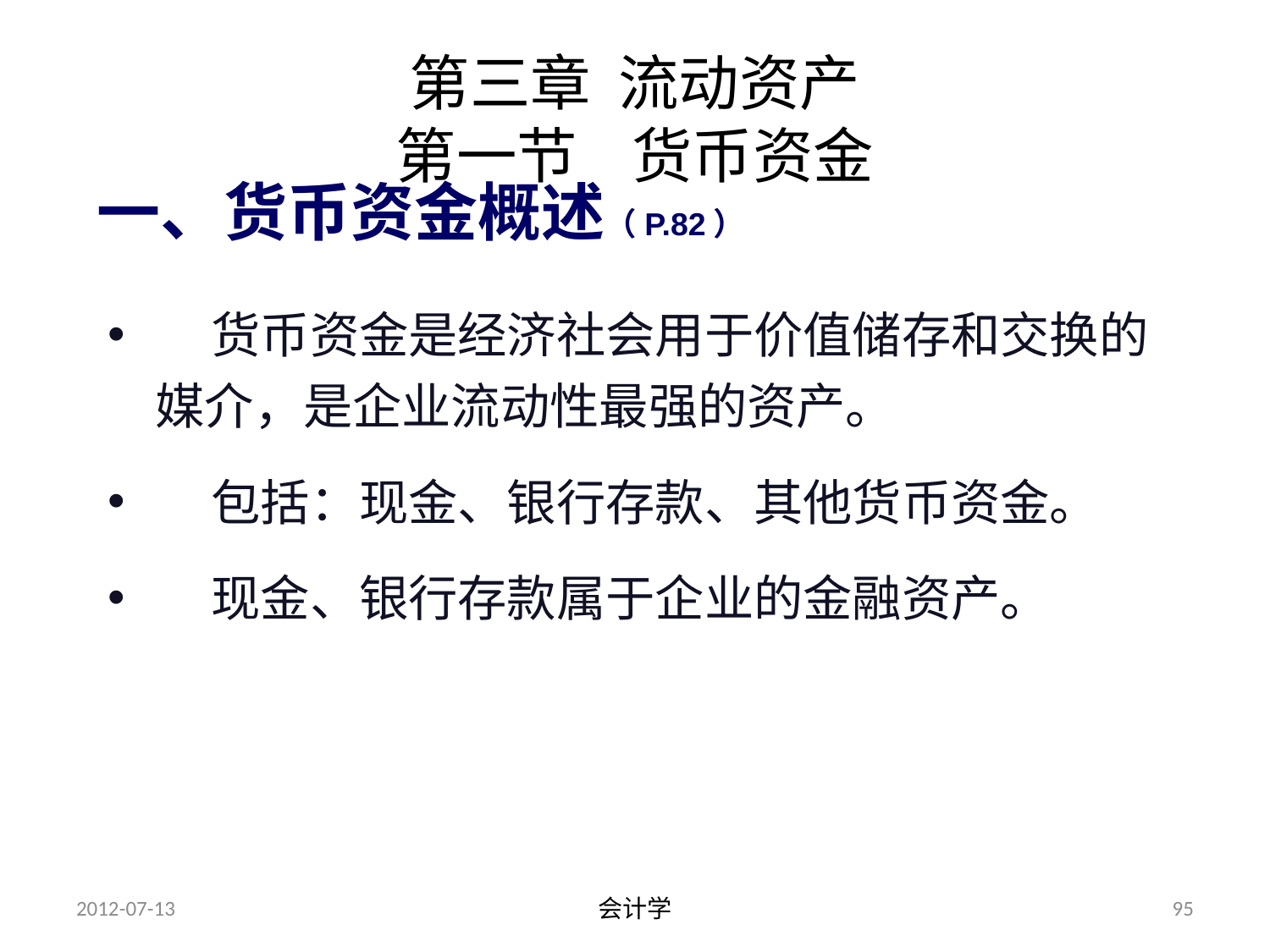

# 第三章  流动资产 第一节    货币资金
一、货币资金概述（P.82）
    货币资金是经济社会用于价值储存和交换的媒介，是企业流动性最强的资产。
    包括：现金、银行存款、其他货币资金。
    现金、银行存款属于企业的金融资产。
2012-07-13
会计学
95